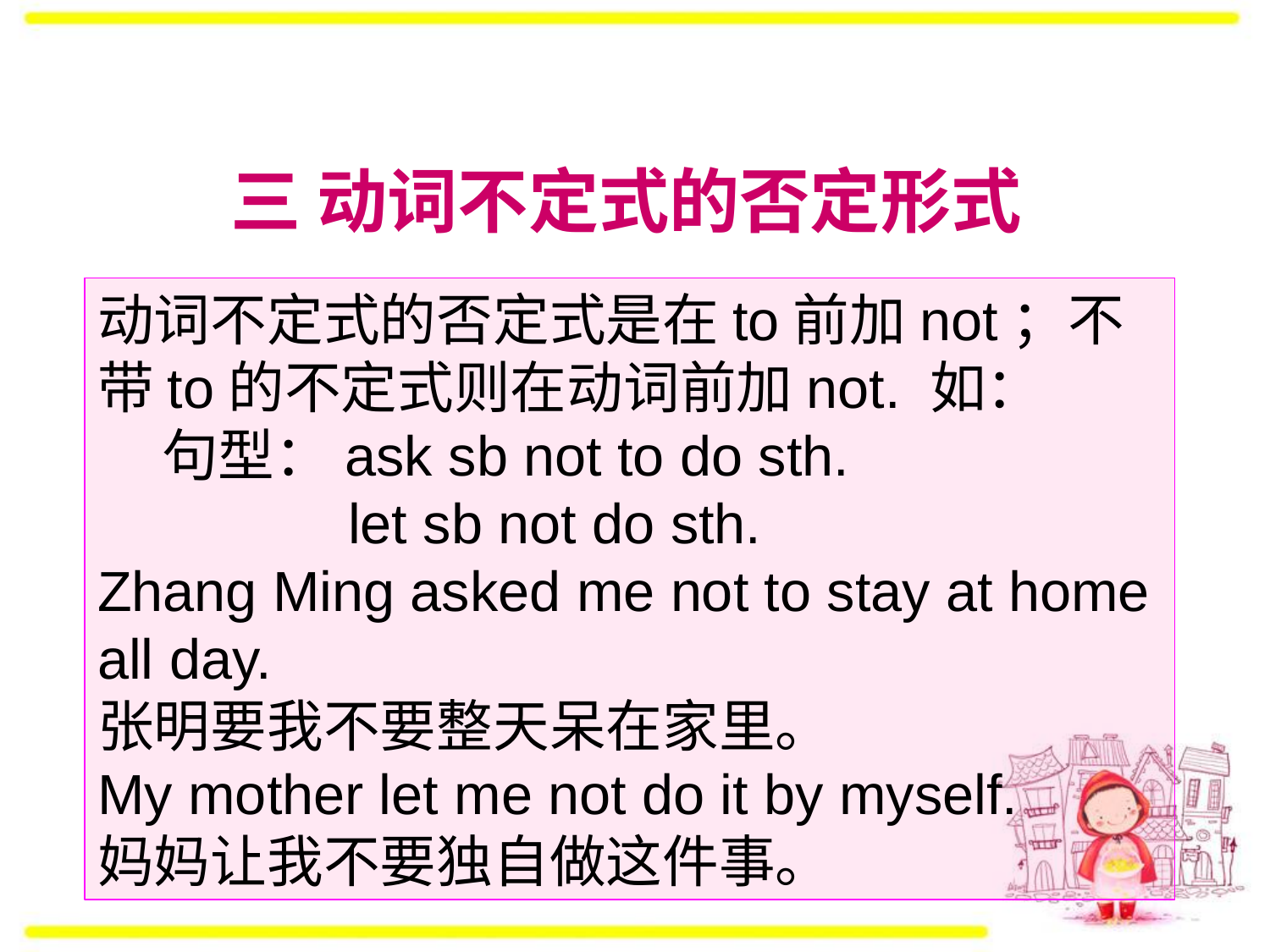

# 三 动词不定式的否定形式
动词不定式的否定式是在to前加not；不带to的不定式则在动词前加not. 如：
    句型：ask sb not to do sth.
                let sb not do sth.
Zhang Ming asked me not to stay at home all day.
张明要我不要整天呆在家里。
My mother let me not do it by myself.
妈妈让我不要独自做这件事。